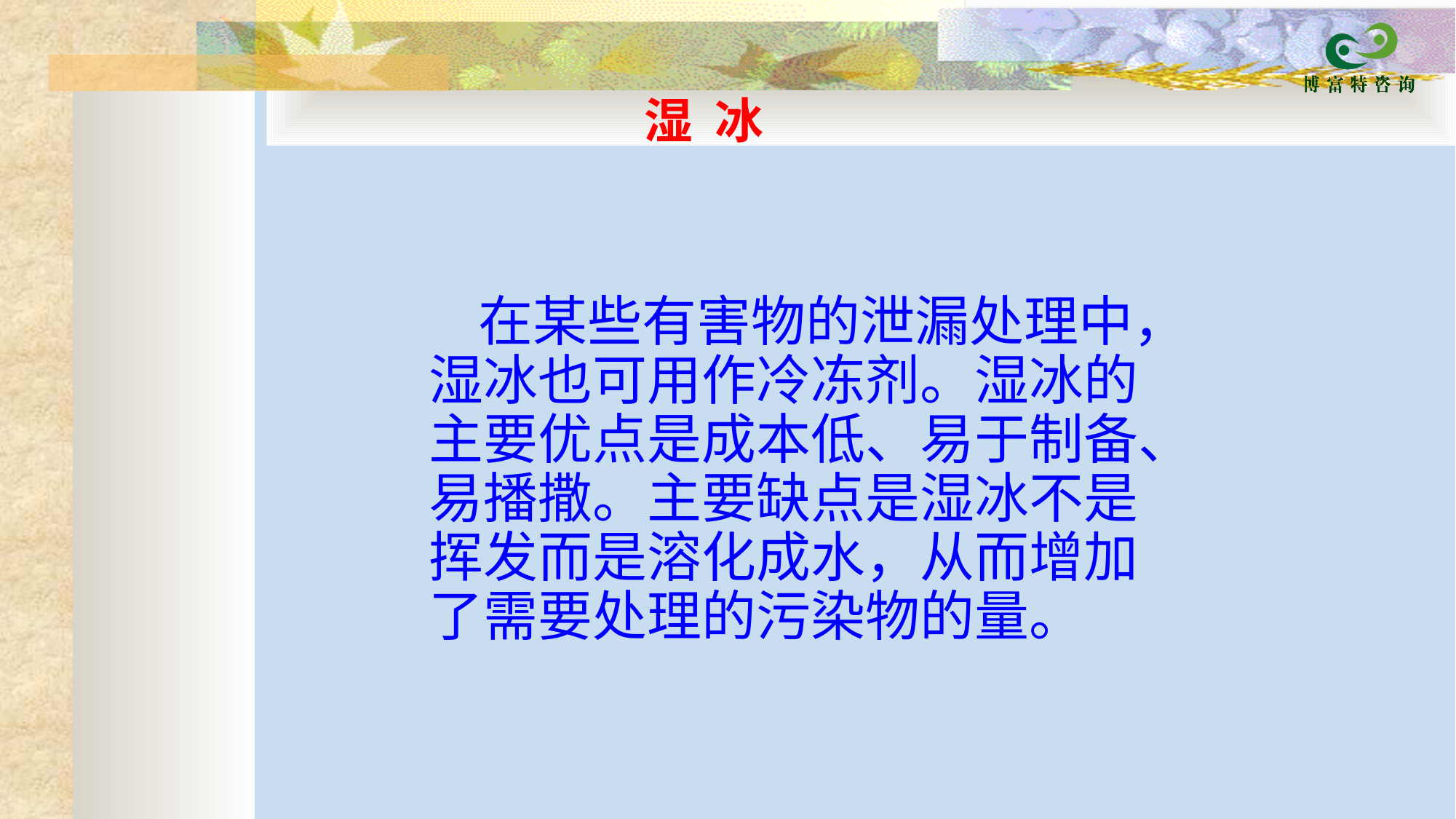

湿  冰

   在某些有害物的泄漏处理中，湿冰也可用作冷冻剂。湿冰的主要优点是成本低、易于制备、易播撒。主要缺点是湿冰不是挥发而是溶化成水，从而增加了需要处理的污染物的量。